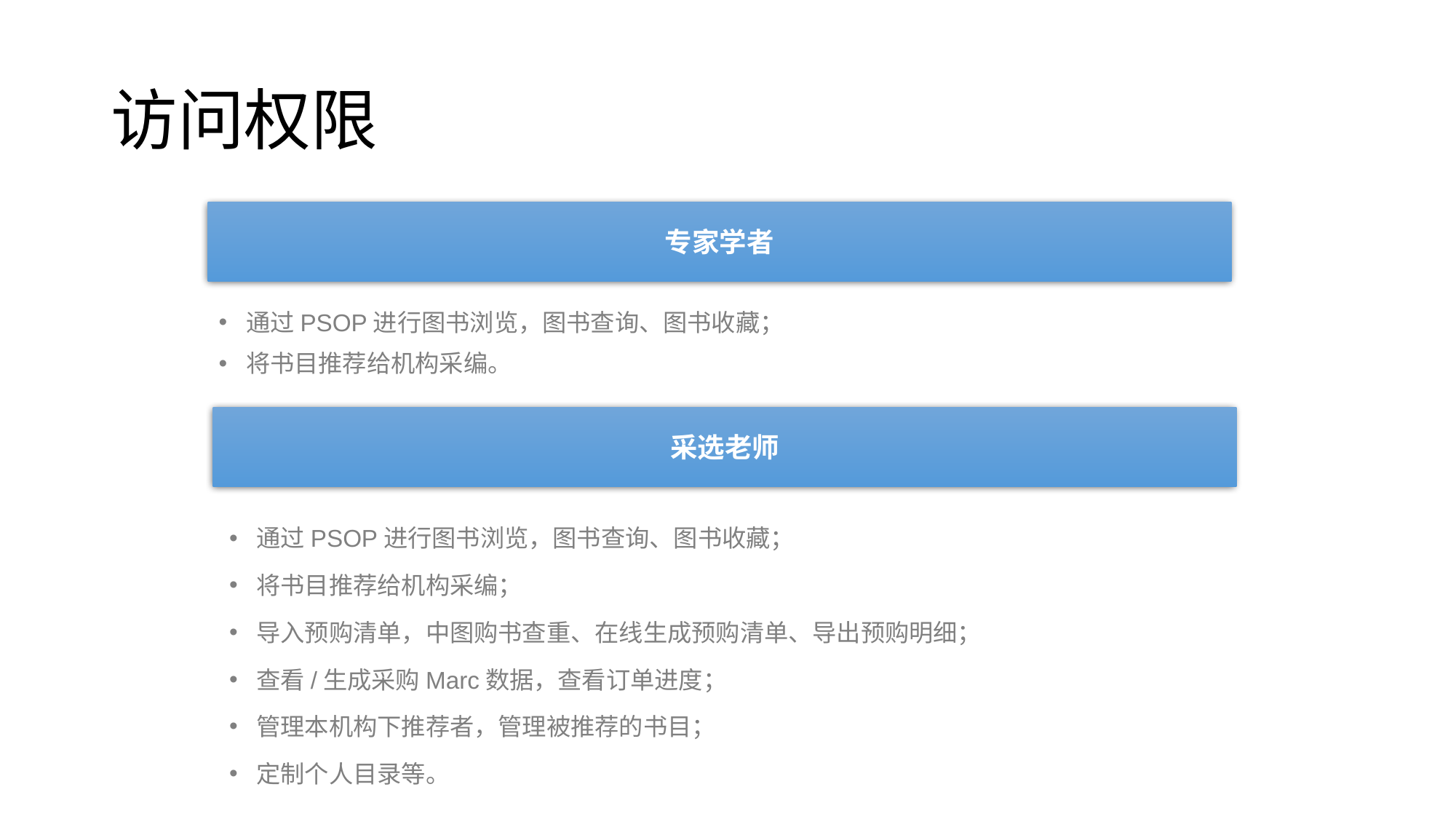

# 访问权限
专家学者
通过PSOP进行图书浏览，图书查询、图书收藏；
将书目推荐给机构采编。
采选老师
通过PSOP进行图书浏览，图书查询、图书收藏；
将书目推荐给机构采编；
导入预购清单，中图购书查重、在线生成预购清单、导出预购明细；
查看/生成采购Marc数据，查看订单进度；
管理本机构下推荐者，管理被推荐的书目；
定制个人目录等。